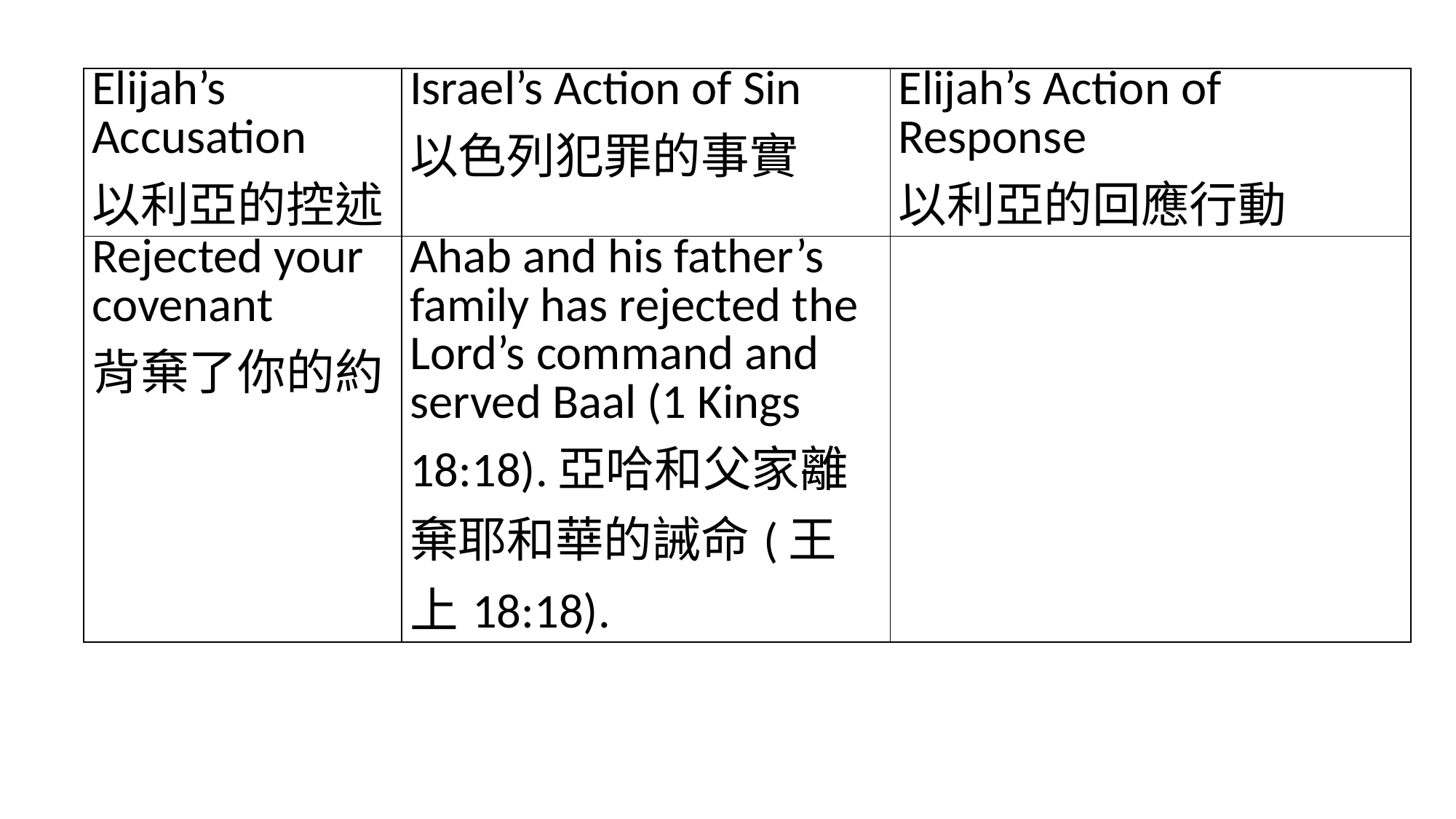

#
| Elijah’s Accusation 以利亞的控述 | Israel’s Action of Sin 以色列犯罪的事實 | Elijah’s Action of Response 以利亞的回應行動 |
| --- | --- | --- |
| Rejected your covenant 背棄了你的約 | Ahab and his father’s family has rejected the Lord’s command and served Baal (1 Kings 18:18).亞哈和父家離棄耶和華的誡命(王上18:18). |  |